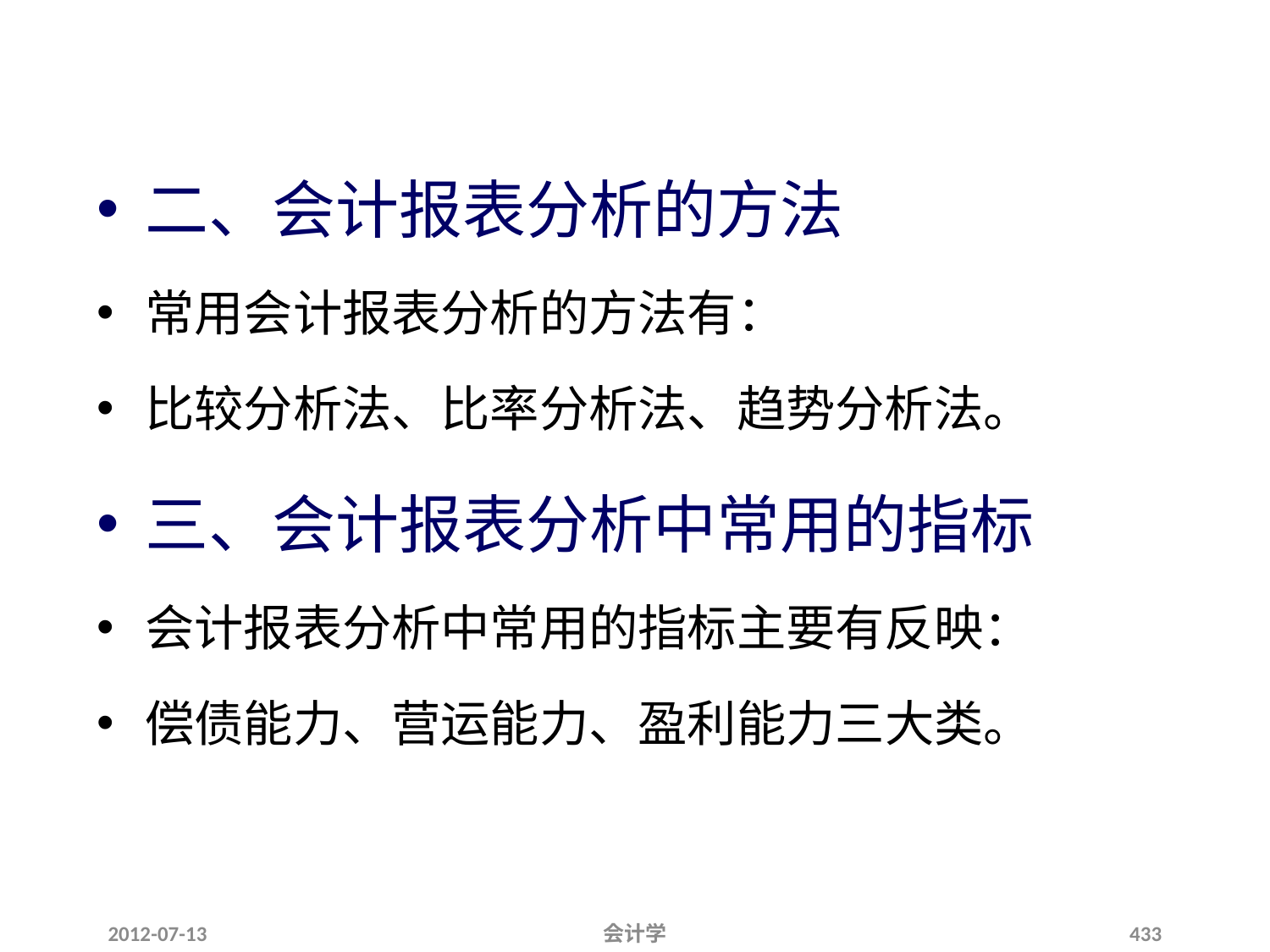

二、会计报表分析的方法
常用会计报表分析的方法有：
比较分析法、比率分析法、趋势分析法。
三、会计报表分析中常用的指标
会计报表分析中常用的指标主要有反映：
偿债能力、营运能力、盈利能力三大类。
2012-07-13
会计学
433